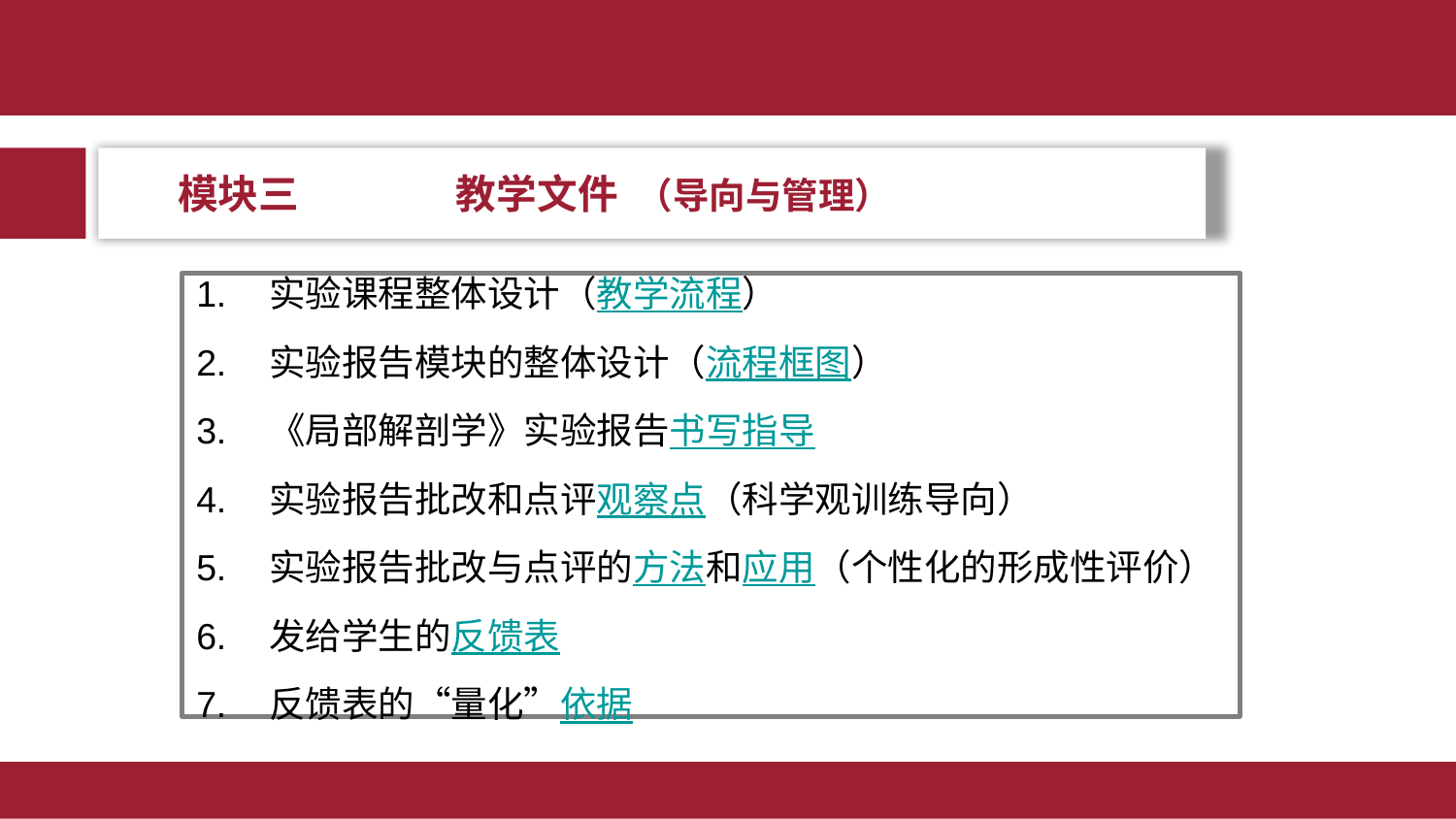

模块三                 教学文件  （导向与管理）

实验课程整体设计（教学流程）
实验报告模块的整体设计（流程框图）
《局部解剖学》实验报告书写指导
实验报告批改和点评观察点（科学观训练导向）
实验报告批改与点评的方法和应用（个性化的形成性评价）
发给学生的反馈表
反馈表的“量化”依据